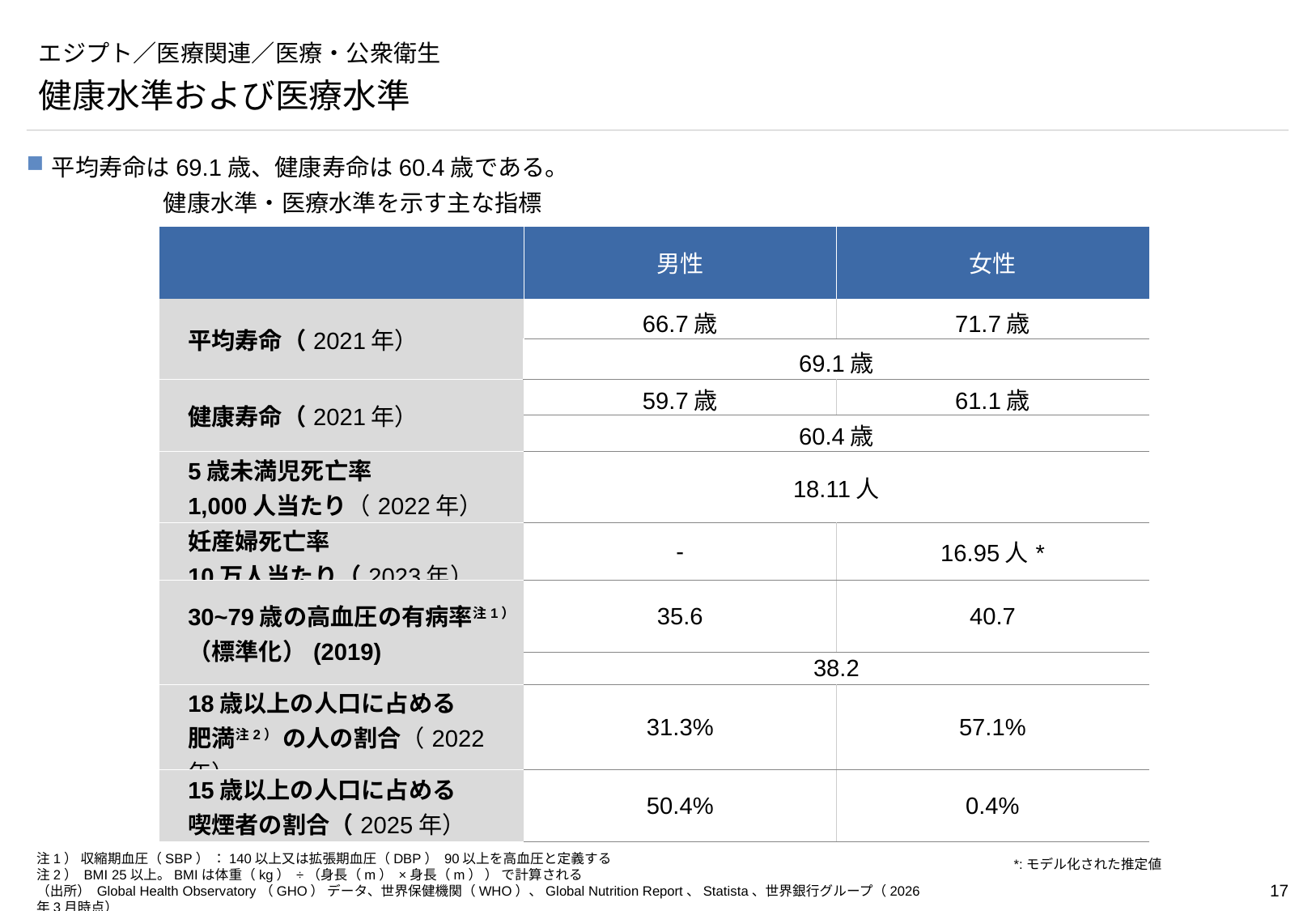

# エジプト／医療関連／医療・公衆衛生
健康水準および医療水準
平均寿命は69.1歳、健康寿命は60.4歳である。
健康水準・医療水準を示す主な指標
|  | 男性 | 女性 |
| --- | --- | --- |
| 平均寿命（2021年） | 66.7歳 | 71.7歳 |
|  | 69.1歳 |  |
| 健康寿命（2021年） | 59.7歳 | 61.1歳 |
|  | 60.4歳 |  |
| 5歳未満児死亡率 1,000人当たり（2022年） | 18.11人 |  |
| 妊産婦死亡率 10万人当たり（2023年） | - | 16.95人\* |
| 30~79歳の高血圧の有病率注1）  （標準化）(2019) | 35.6 | 40.7 |
|  | 38.2 |  |
| 18歳以上の人口に占める 肥満注2） の人の割合（2022年） | 31.3% | 57.1% |
| 15歳以上の人口に占める 喫煙者の割合（2025年） | 50.4% | 0.4% |
注1） 収縮期血圧（SBP） ：140以上又は拡張期血圧（DBP） 90以上を高血圧と定義する
注2） BMI 25以上。BMIは体重（kg） ÷（身長（m） ×身長（m） ） で計算される
（出所） Global Health Observatory（GHO） データ、世界保健機関（WHO）、Global Nutrition Report、Statista、世界銀行グループ（2026年3月時点）
*:モデル化された推定値